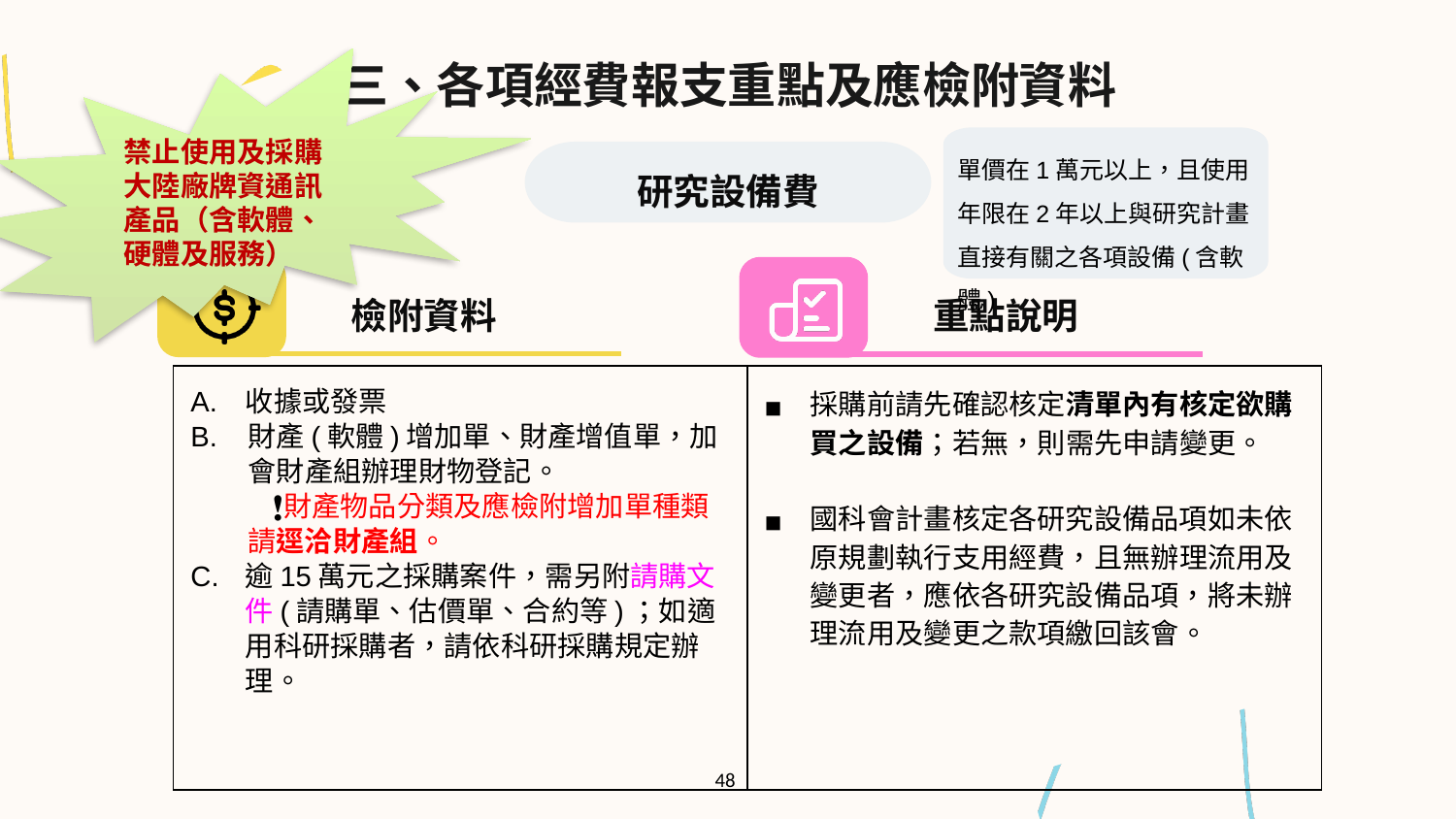

禁止使用及採購大陸廠牌資通訊產品（含軟體、硬體及服務）

三、各項經費報支重點及應檢附資料

單價在1萬元以上，且使用年限在2年以上與研究計畫直接有關之各項設備(含軟體)

研究設備費

檢附資料
重點說明

| 收據或發票 財產(軟體)增加單、財產增值單，加會財產組辦理財物登記。 ❗財產物品分類及應檢附增加單種類請逕洽財產組。 逾15萬元之採購案件，需另附請購文件(請購單、估價單、合約等)；如適用科研採購者，請依科研採購規定辦理。 | 採購前請先確認核定清單內有核定欲購買之設備；若無，則需先申請變更。 國科會計畫核定各研究設備品項如未依原規劃執行支用經費，且無辦理流用及變更者，應依各研究設備品項，將未辦理流用及變更之款項繳回該會。 |
| --- | --- |

48